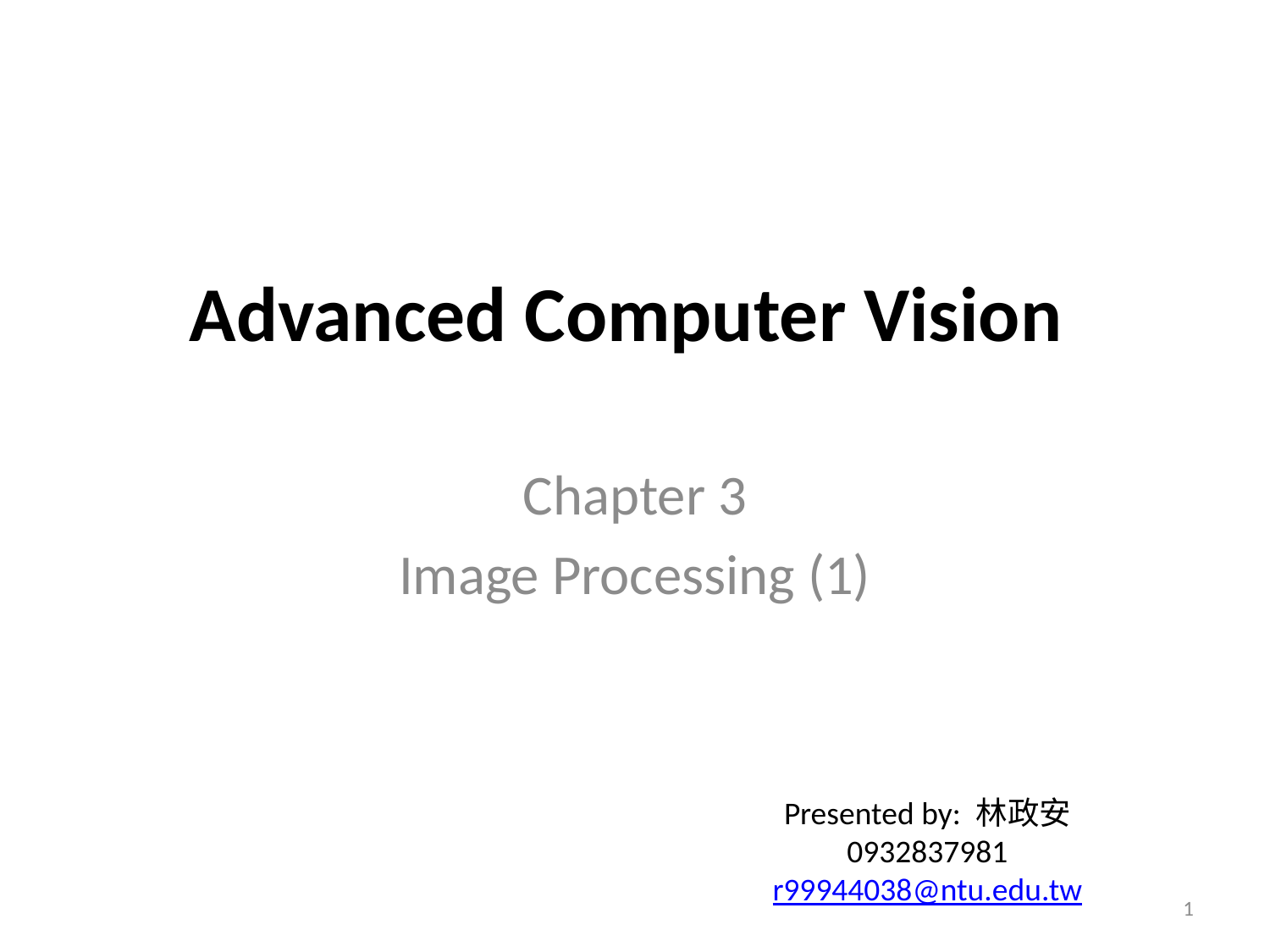

# Advanced Computer Vision
Chapter 3
Image Processing (1)
Presented by: 林政安
0932837981
r99944038@ntu.edu.tw
1